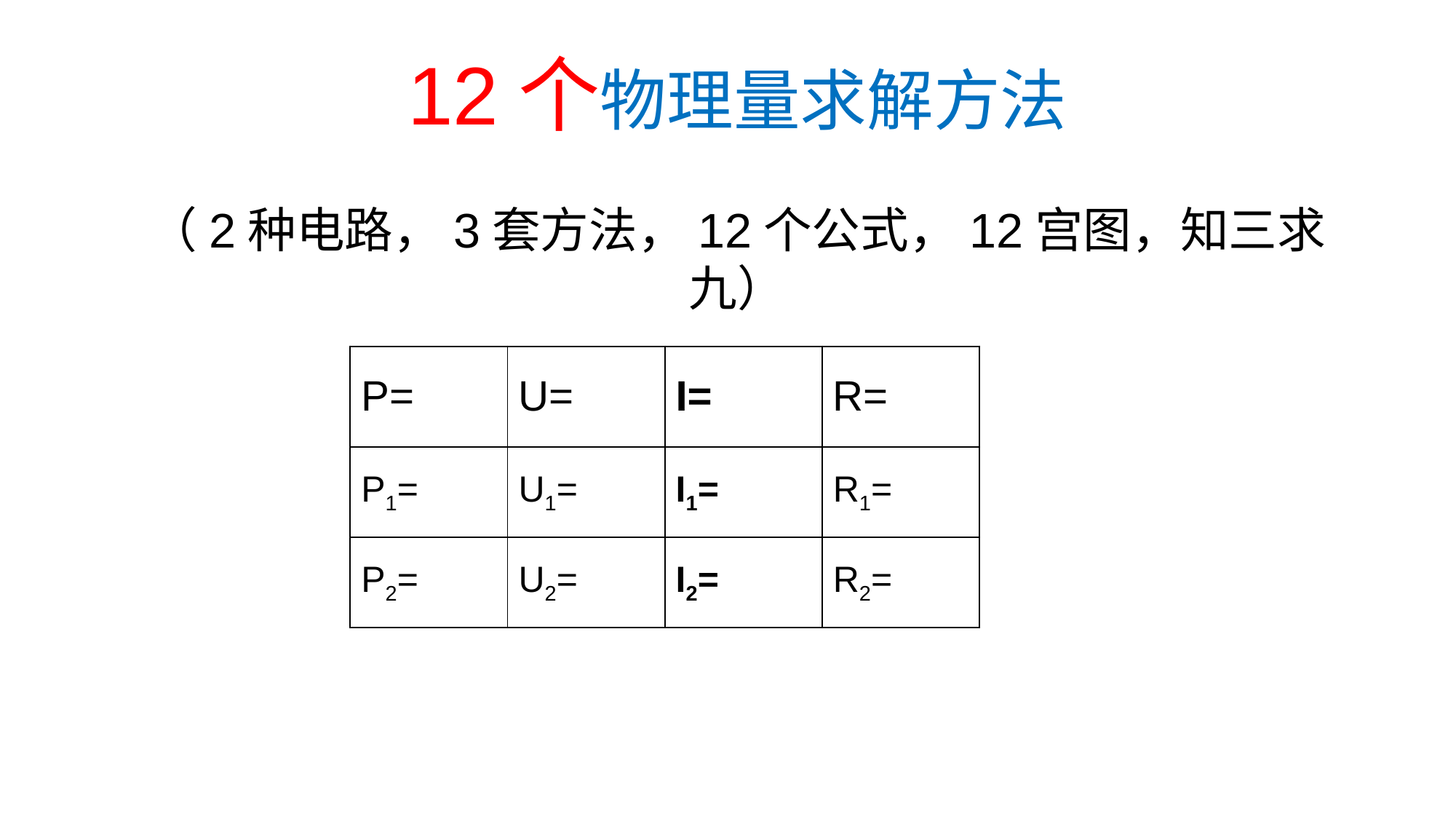

12个物理量求解方法

（2种电路，3套方法，12个公式，12宫图，知三求九）
| P= | U= | I= | R= |
| --- | --- | --- | --- |
| P1= | U1= | I1= | R1= |
| P2= | U2= | I2= | R2= |